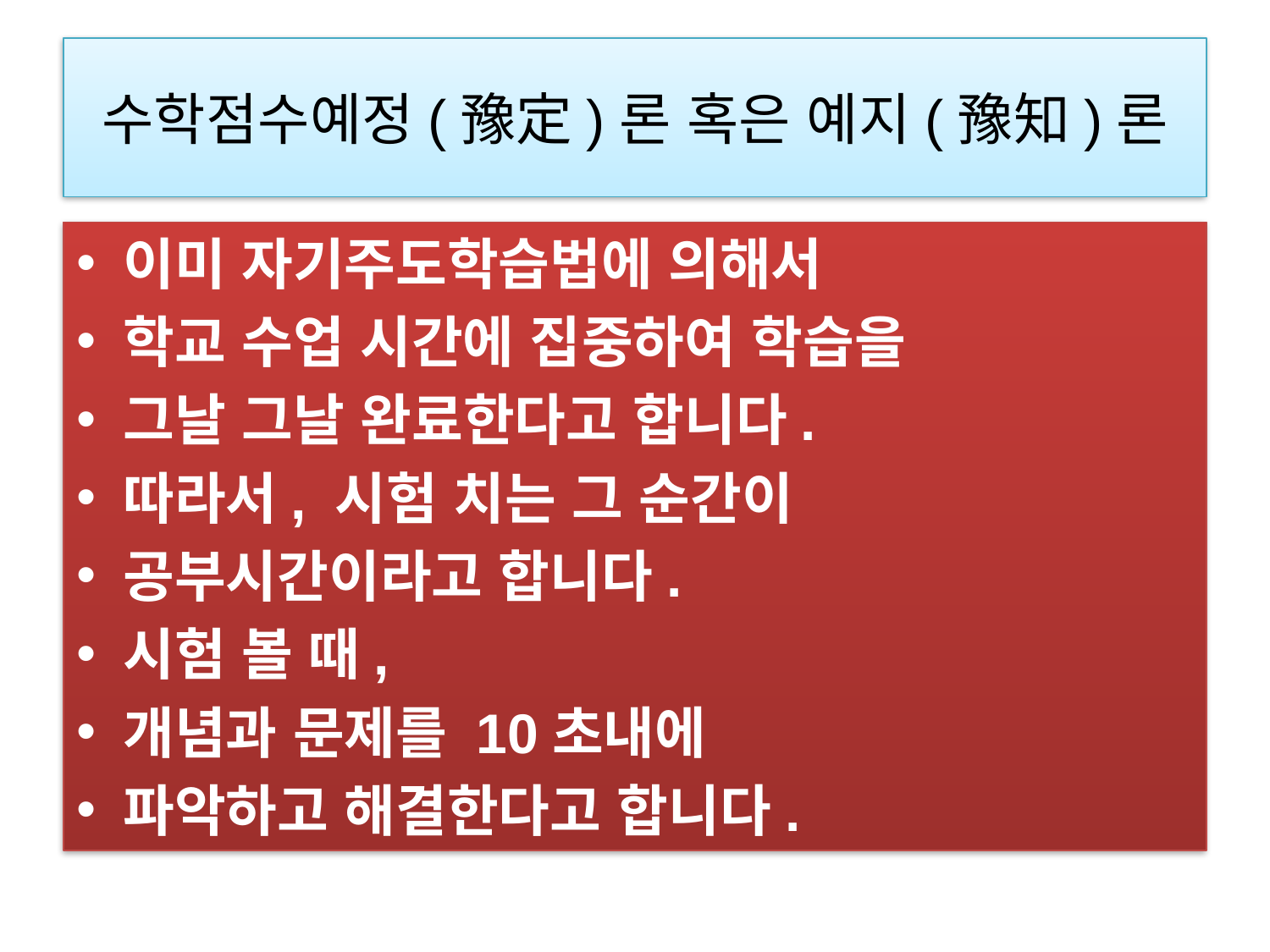

# 수학점수예정(豫定)론 혹은 예지(豫知)론
이미 자기주도학습법에 의해서
학교 수업 시간에 집중하여 학습을
그날 그날 완료한다고 합니다.
따라서, 시험 치는 그 순간이
공부시간이라고 합니다.
시험 볼 때,
개념과 문제를 10초내에
파악하고 해결한다고 합니다.